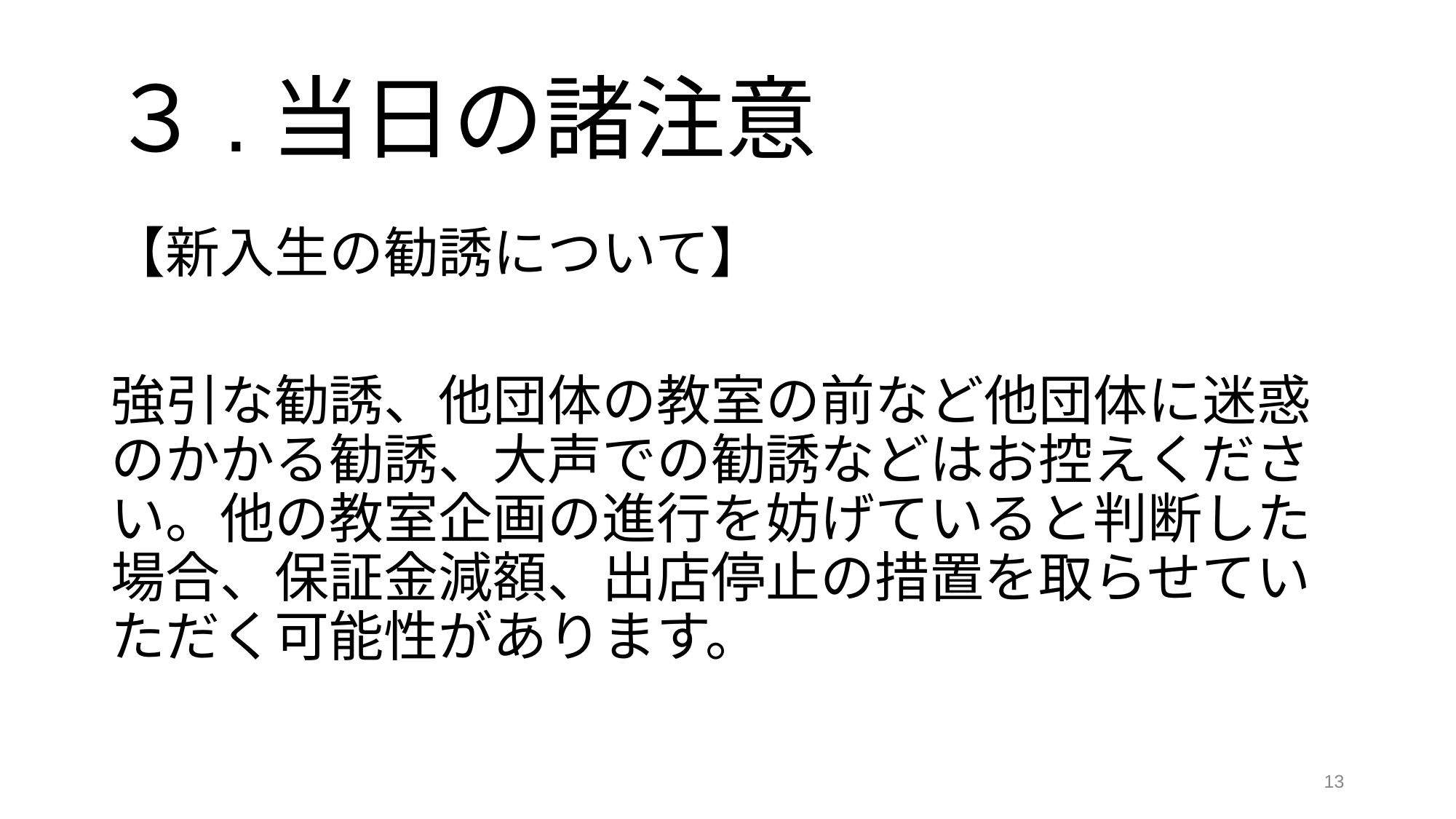

# ３.当日の諸注意
【新入生の勧誘について】

強引な勧誘、他団体の教室の前など他団体に迷惑のかかる勧誘、大声での勧誘などはお控えください。他の教室企画の進行を妨げていると判断した場合、保証金減額、出店停止の措置を取らせていただく可能性があります。
13